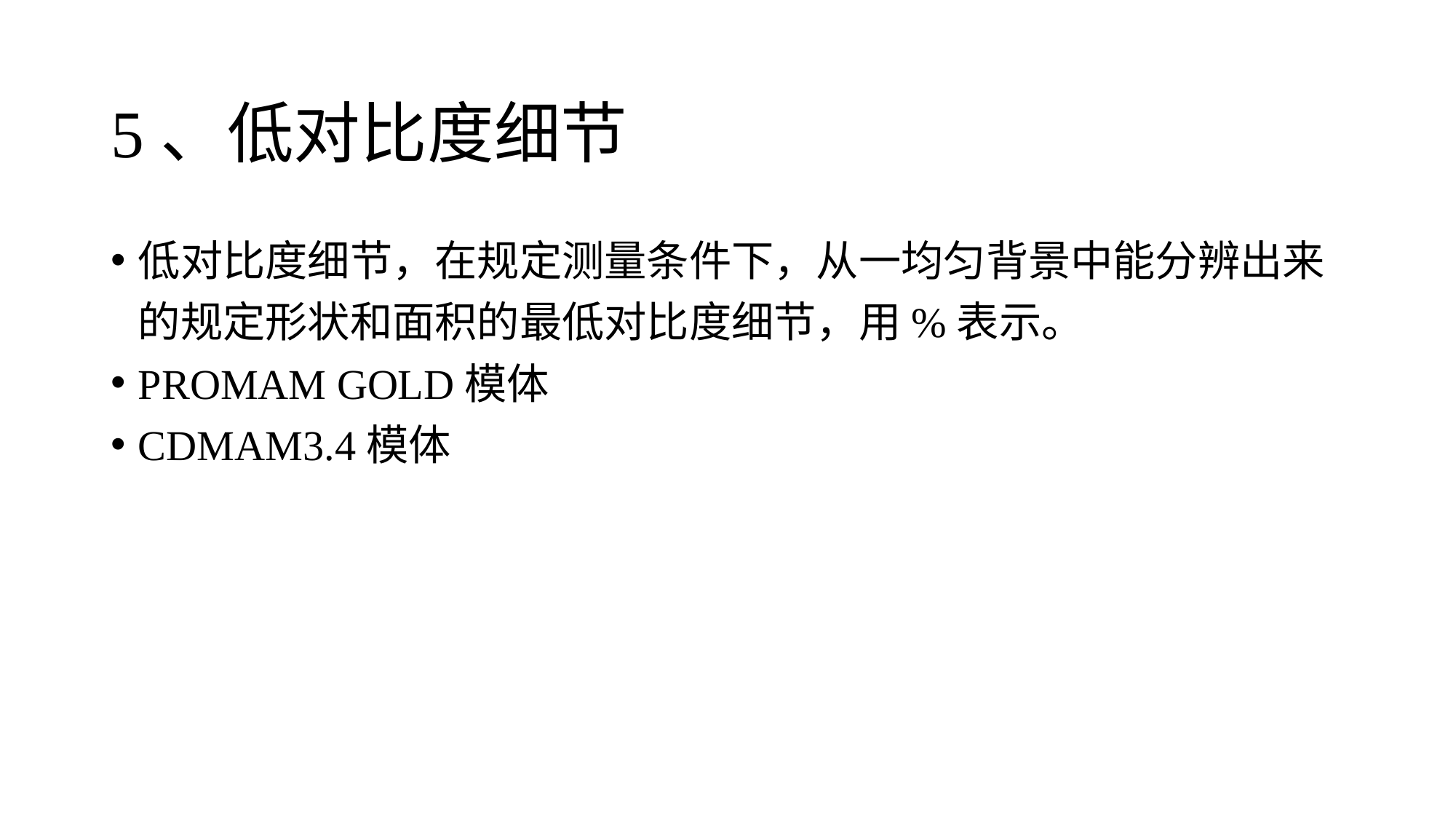

# 5、低对比度细节
低对比度细节，在规定测量条件下，从一均匀背景中能分辨出来的规定形状和面积的最低对比度细节，用%表示。
PROMAM GOLD模体
CDMAM3.4模体